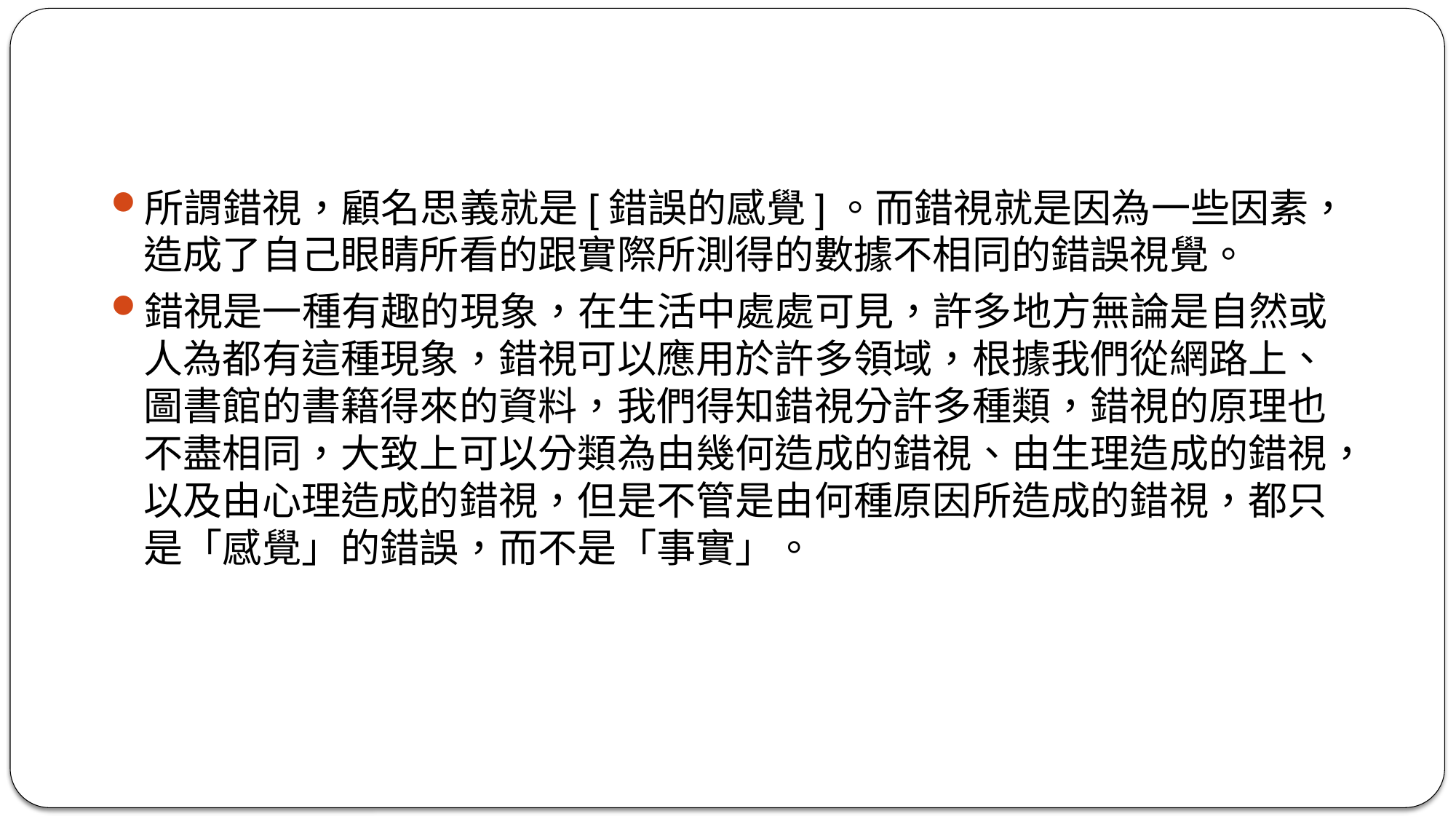

#
所謂錯視，顧名思義就是[錯誤的感覺]。而錯視就是因為一些因素，造成了自己眼睛所看的跟實際所測得的數據不相同的錯誤視覺。
錯視是一種有趣的現象，在生活中處處可見，許多地方無論是自然或人為都有這種現象，錯視可以應用於許多領域，根據我們從網路上、圖書館的書籍得來的資料，我們得知錯視分許多種類，錯視的原理也不盡相同，大致上可以分類為由幾何造成的錯視、由生理造成的錯視，以及由心理造成的錯視，但是不管是由何種原因所造成的錯視，都只是「感覺」的錯誤，而不是「事實」。